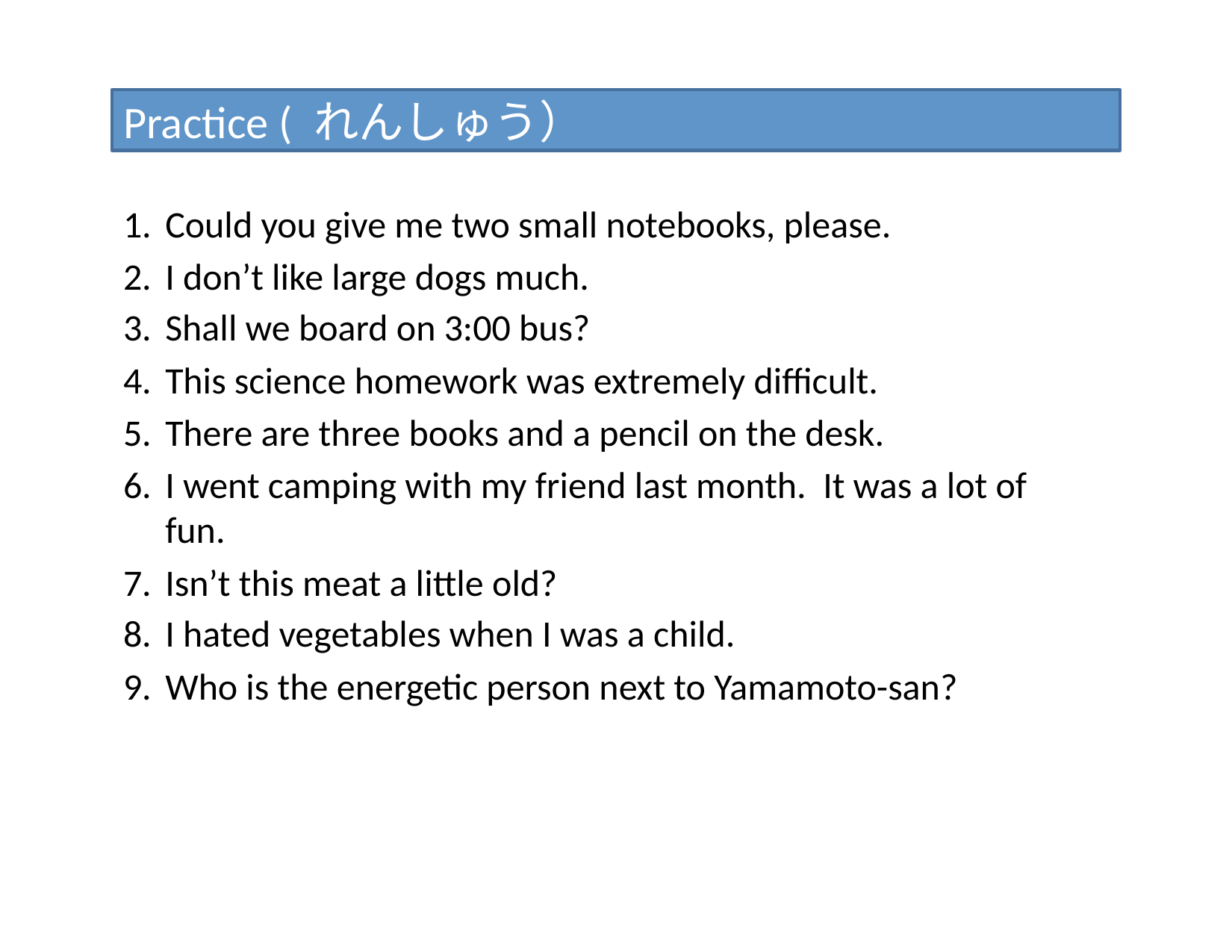

# Practice ( れんしゅう）
Could you give me two small notebooks, please.
I don’t like large dogs much.
Shall we board on 3:00 bus?
This science homework was extremely diﬃcult.
There are three books and a pencil on the desk.
I went camping with my friend last month.  It was a lot of fun.
Isn’t this meat a little old?
I hated vegetables when I was a child.
Who is the energetic person next to Yamamoto-san?